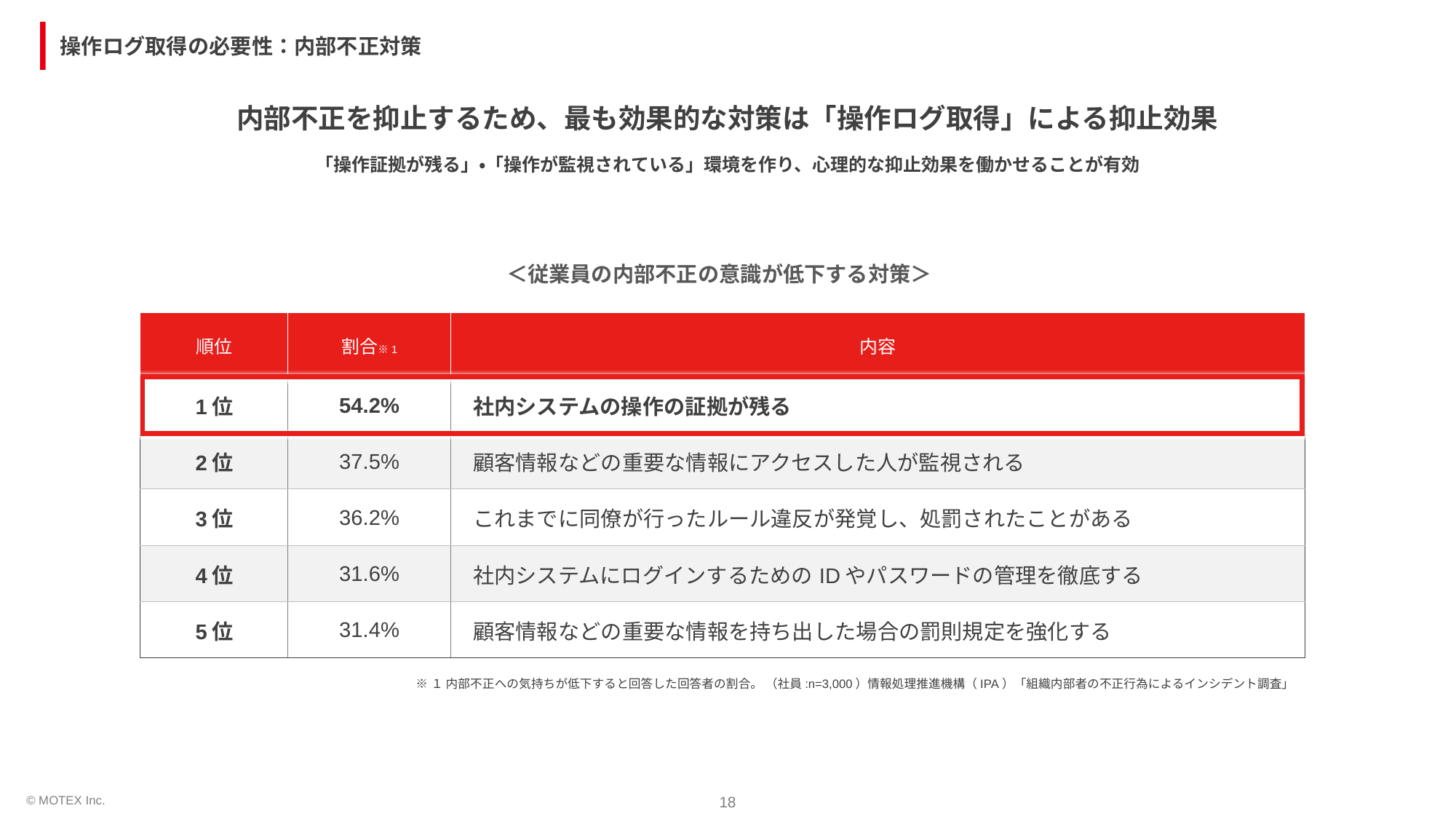

操作ログ取得の必要性：内部不正対策
内部不正を抑止するため、最も効果的な対策は「操作ログ取得」による抑止効果
「操作証拠が残る」・「操作が監視されている」環境を作り、心理的な抑止効果を働かせることが有効
＜従業員の内部不正の意識が低下する対策＞
| 順位 | 割合※1 | 内容 |
| --- | --- | --- |
| 1位 | 54.2% | 社内システムの操作の証拠が残る |
| 2位 | 37.5% | 顧客情報などの重要な情報にアクセスした人が監視される |
| 3位 | 36.2% | これまでに同僚が行ったルール違反が発覚し、処罰されたことがある |
| 4位 | 31.6% | 社内システムにログインするためのIDやパスワードの管理を徹底する |
| 5位 | 31.4% | 顧客情報などの重要な情報を持ち出した場合の罰則規定を強化する |

※１ 内部不正への気持ちが低下すると回答した回答者の割合。 （社員:n=3,000）情報処理推進機構（IPA）「組織内部者の不正行為によるインシデント調査」